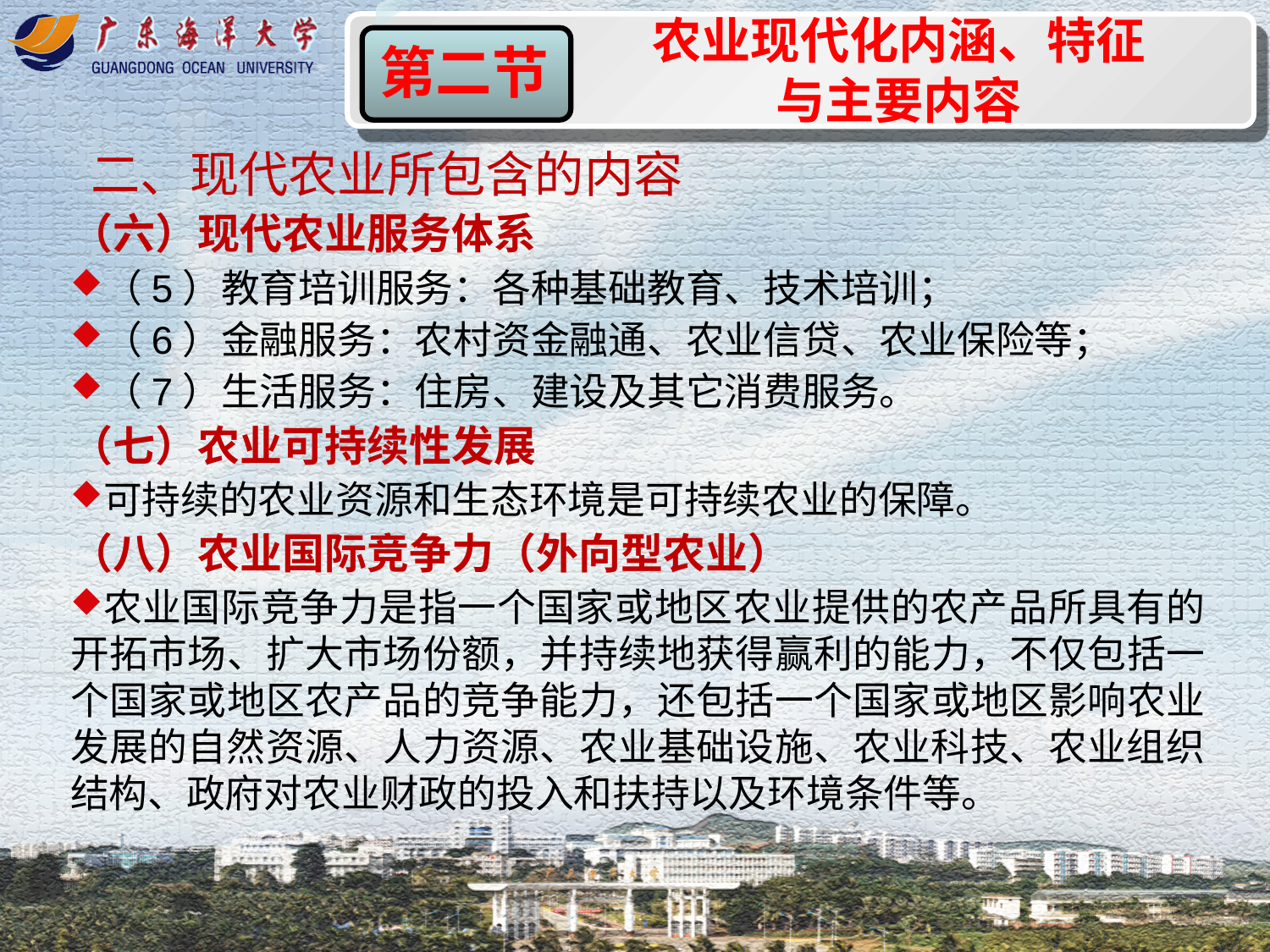

农业现代化内涵、特征与主要内容

第二节
二、现代农业所包含的内容
（六）现代农业服务体系
（5）教育培训服务：各种基础教育、技术培训；
（6）金融服务：农村资金融通、农业信贷、农业保险等；
（7）生活服务：住房、建设及其它消费服务。
（七）农业可持续性发展
可持续的农业资源和生态环境是可持续农业的保障。
（八）农业国际竞争力（外向型农业）
农业国际竞争力是指一个国家或地区农业提供的农产品所具有的开拓市场、扩大市场份额，并持续地获得赢利的能力，不仅包括一个国家或地区农产品的竞争能力，还包括一个国家或地区影响农业发展的自然资源、人力资源、农业基础设施、农业科技、农业组织结构、政府对农业财政的投入和扶持以及环境条件等。